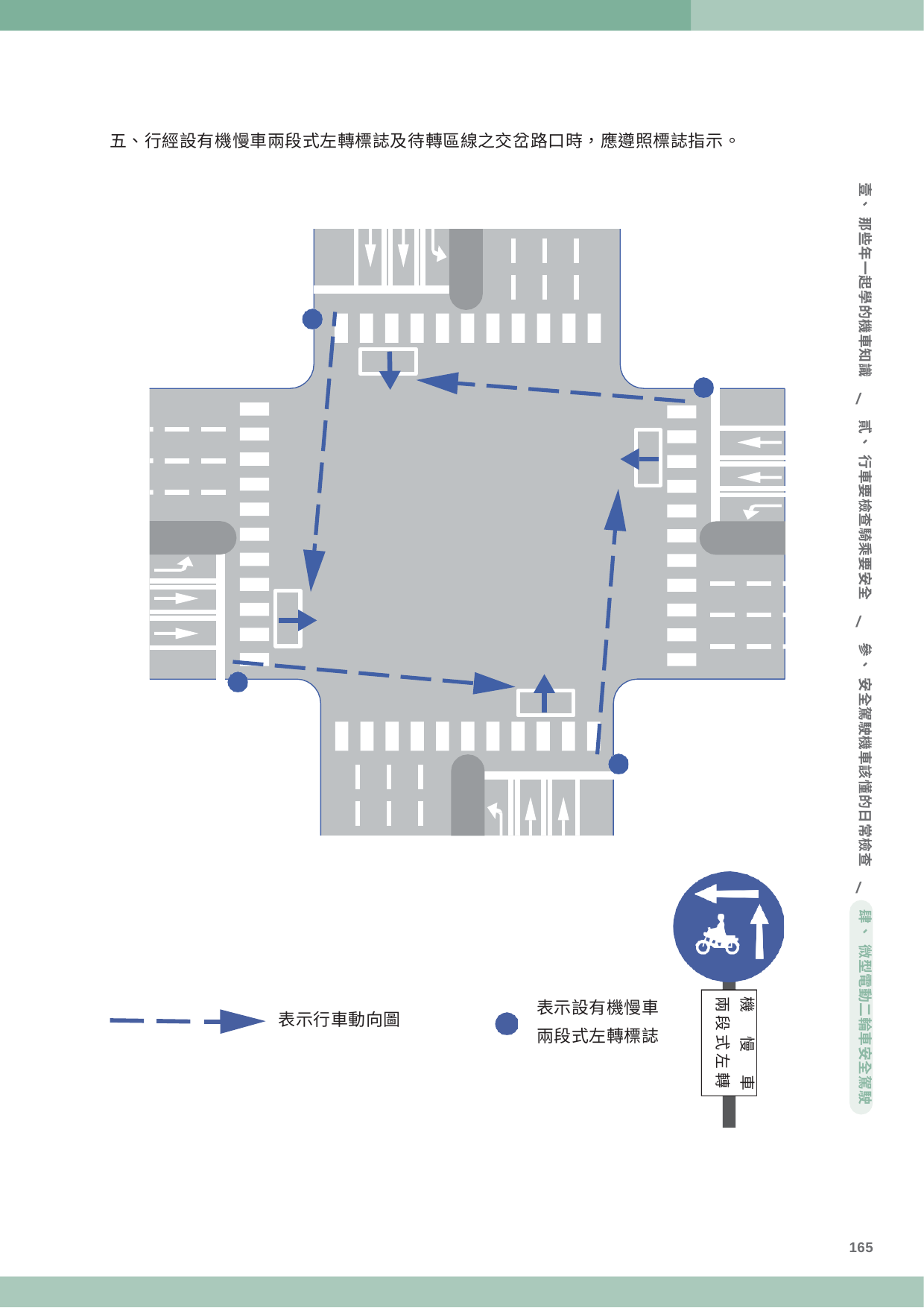

五、行經設有機慢車兩段式左轉標誌及待轉區線之交岔路口時，應遵照標誌指示。
壹、  那些年一起學的機車知識

/

貳、  行車要檢查騎乘要安全

/

參、  安全駕駛機車該懂的日常檢查

/

肆、  微型電動二輪車安全駕駛
表示設有機慢車
表示行車動向圖
機	慢	車
兩段式左轉

兩段式左轉標誌

165